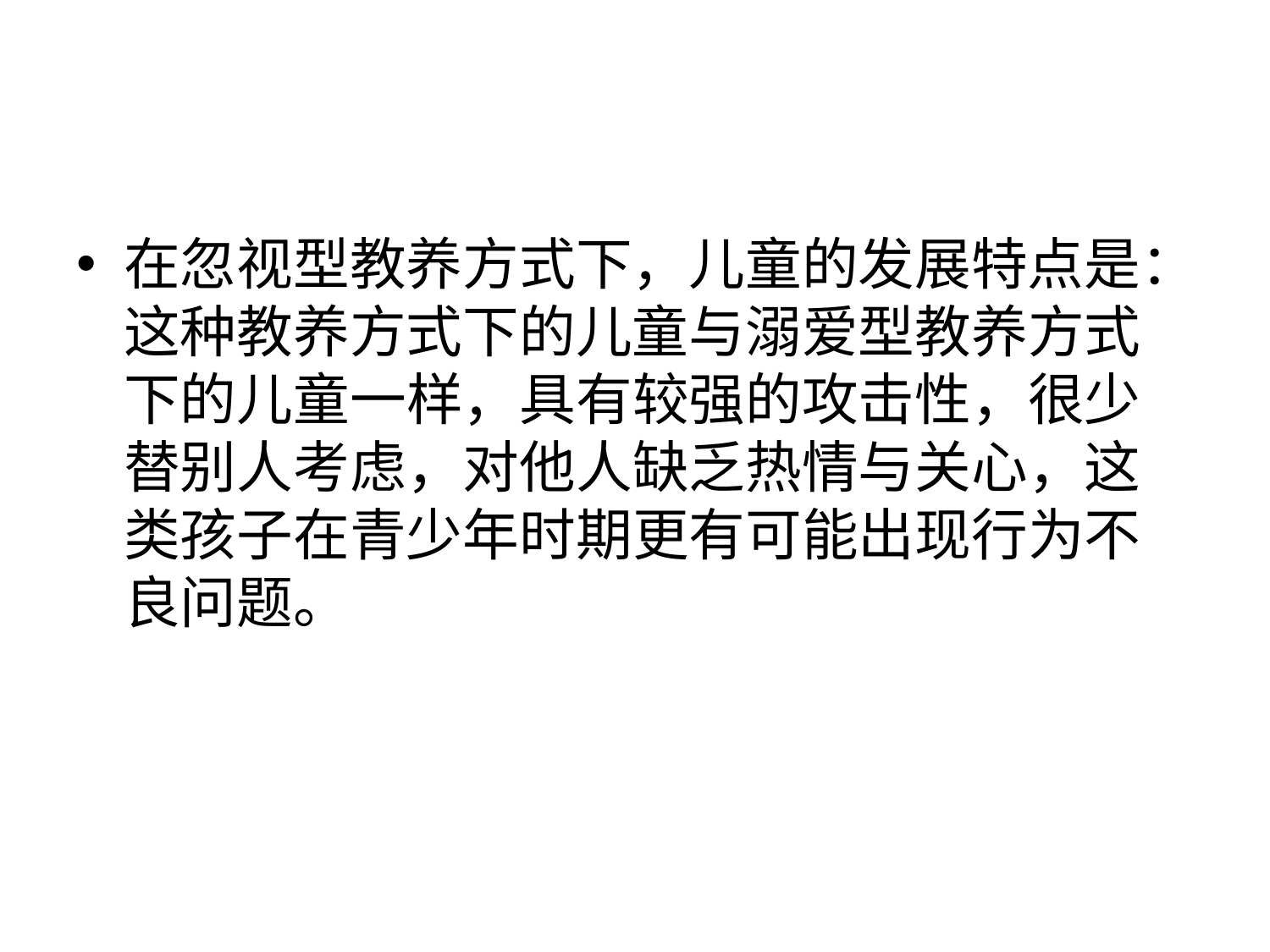

#
在忽视型教养方式下，儿童的发展特点是：这种教养方式下的儿童与溺爱型教养方式下的儿童一样，具有较强的攻击性，很少替别人考虑，对他人缺乏热情与关心，这类孩子在青少年时期更有可能出现行为不良问题。